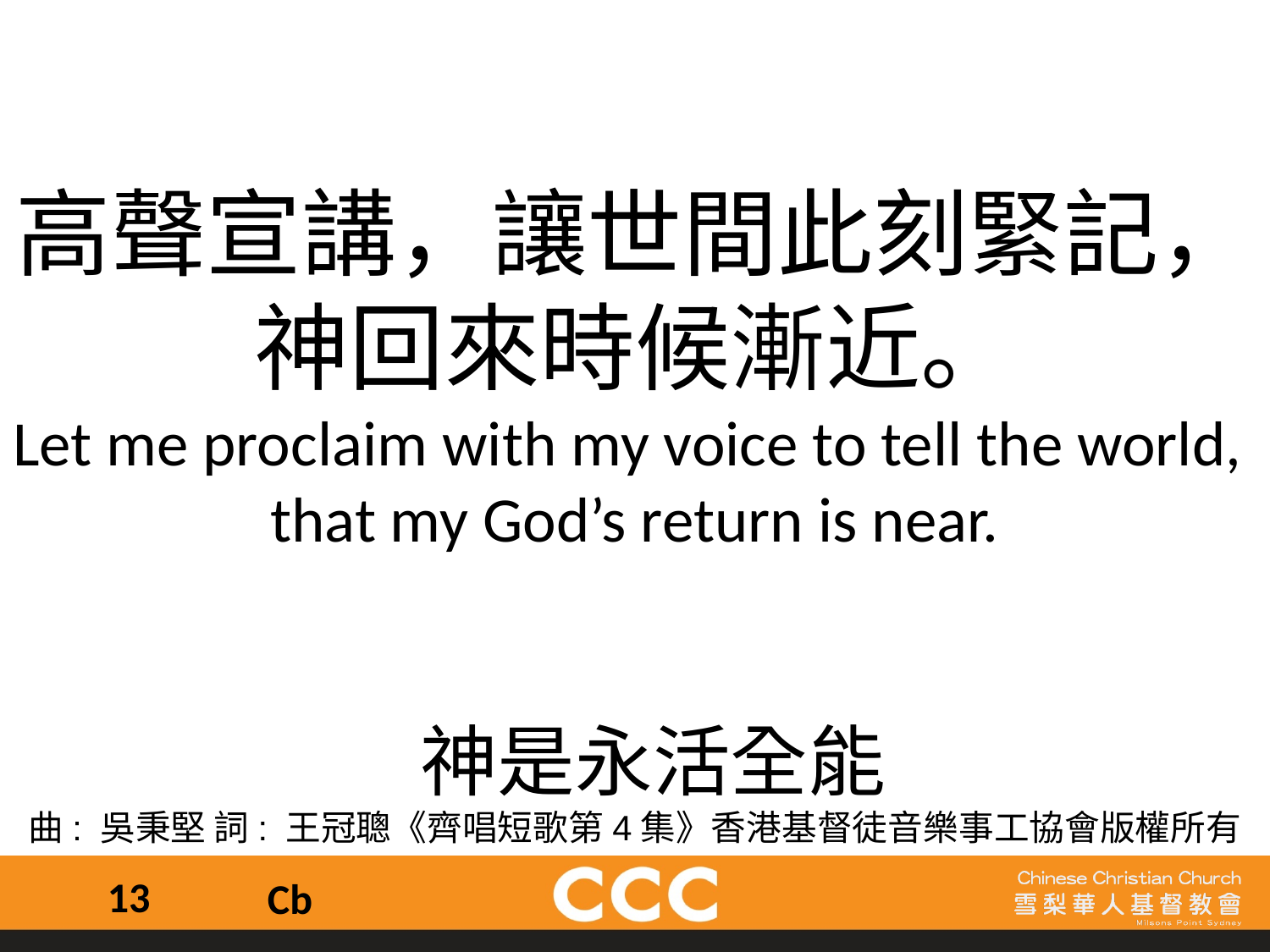

高聲宣講，讓世間此刻緊記，
神回來時候漸近。
Let me proclaim with my voice to tell the world,
that my God’s return is near.
 神是永活全能
曲: 吳秉堅 詞: 王冠聰《齊唱短歌第4集》香港基督徒音樂事工協會版權所有
13
Cb